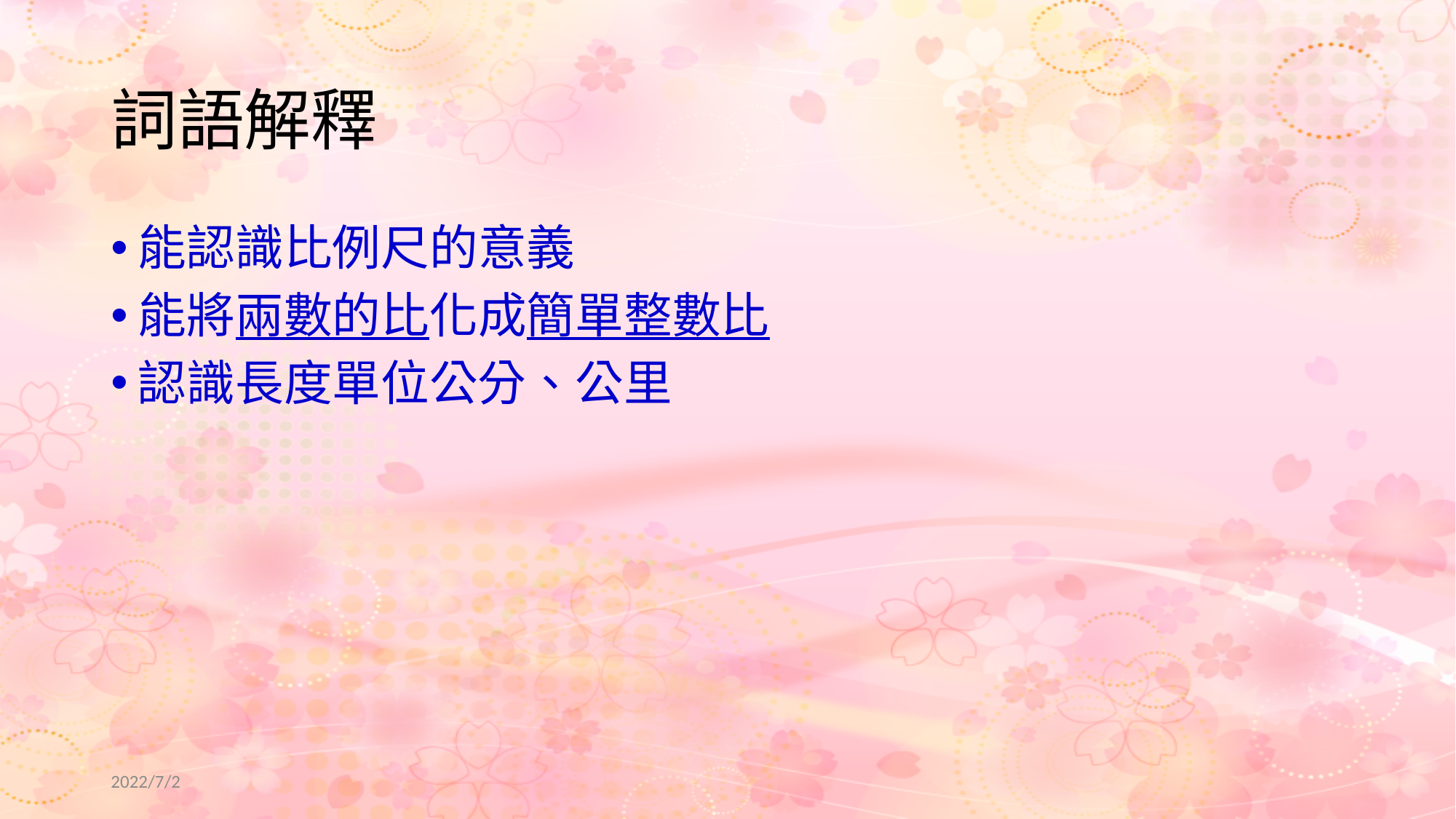

# 詞語解釋
能認識比例尺的意義
能將兩數的比化成簡單整數比
認識長度單位公分、公里
2022/7/2